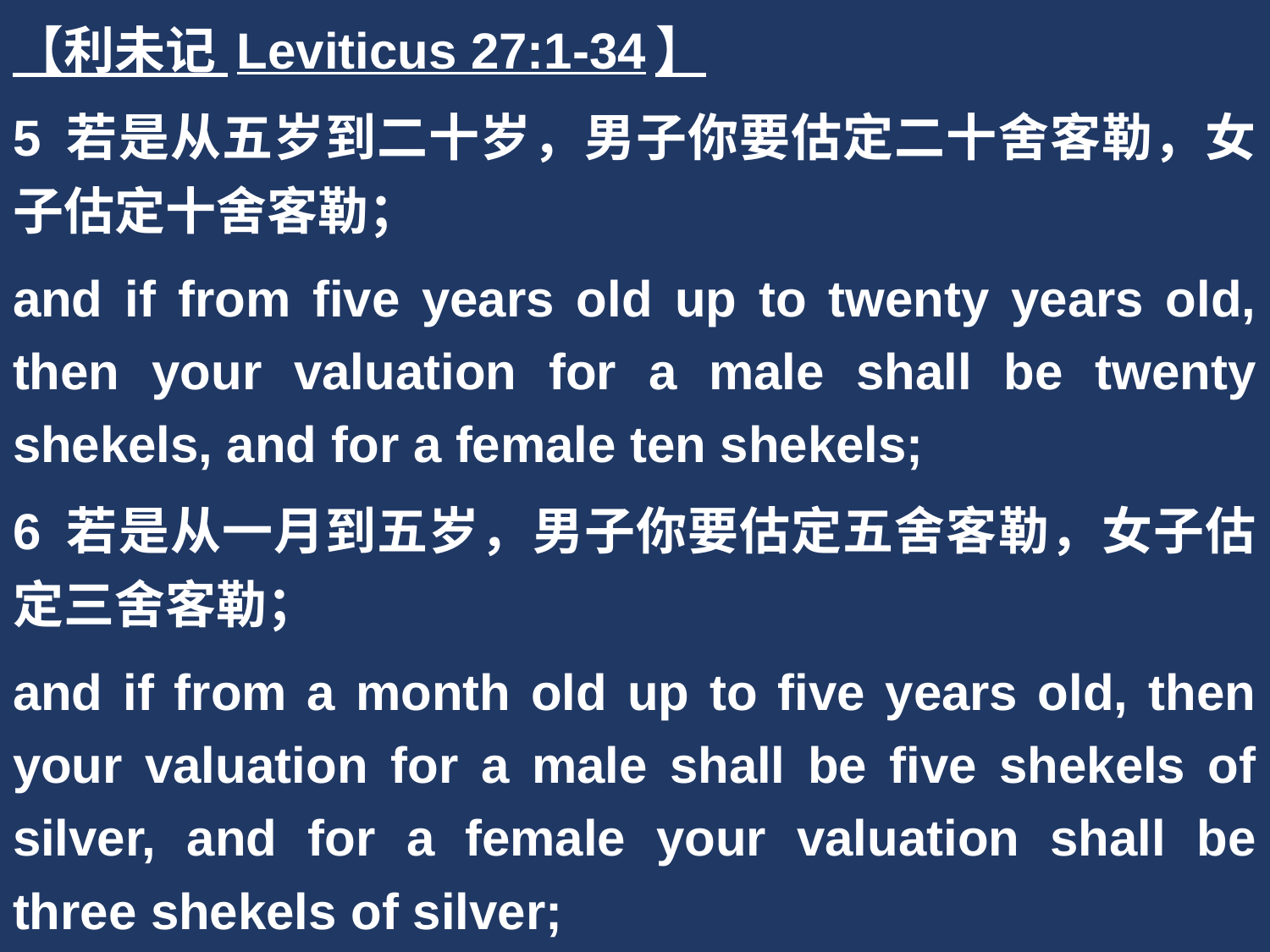

【利未记 Leviticus 27:1-34】
5 若是从五岁到二十岁，男子你要估定二十舍客勒，女子估定十舍客勒；
and if from five years old up to twenty years old, then your valuation for a male shall be twenty shekels, and for a female ten shekels;
6 若是从一月到五岁，男子你要估定五舍客勒，女子估定三舍客勒；
and if from a month old up to five years old, then your valuation for a male shall be five shekels of silver, and for a female your valuation shall be three shekels of silver;